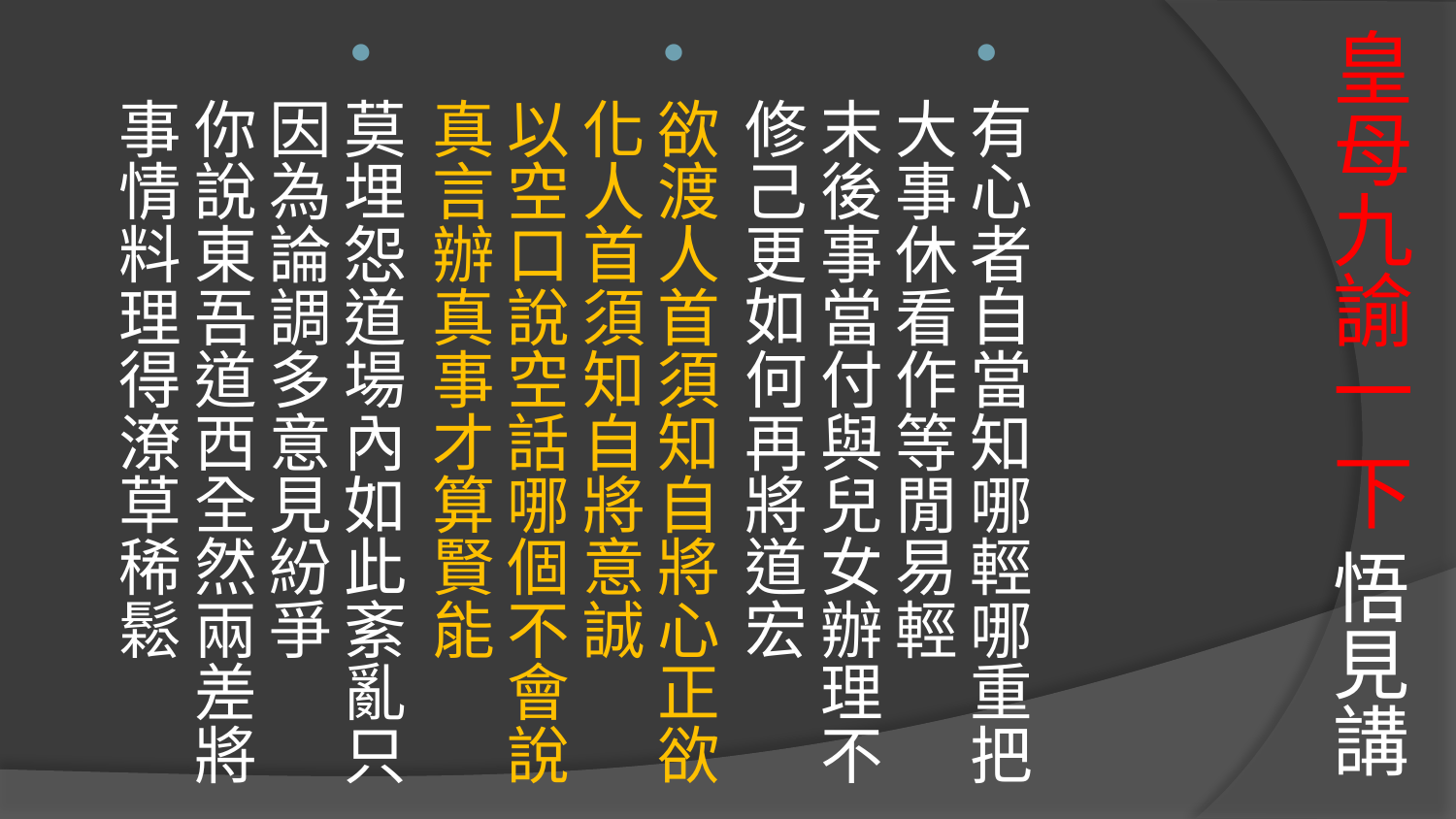

# 皇母九諭一 下 悟見講
有心者自當知哪輕哪重把大事休看作等閒易輕
末後事當付與兒女辦理不修己更如何再將道宏
欲渡人首須知自將心正欲化人首須知自將意誠
以空口說空話哪個不會說真言辦真事才算賢能
莫埋怨道場內如此紊亂只因為論調多意見紛爭
你說東吾道西全然兩差將事情料理得潦草稀鬆